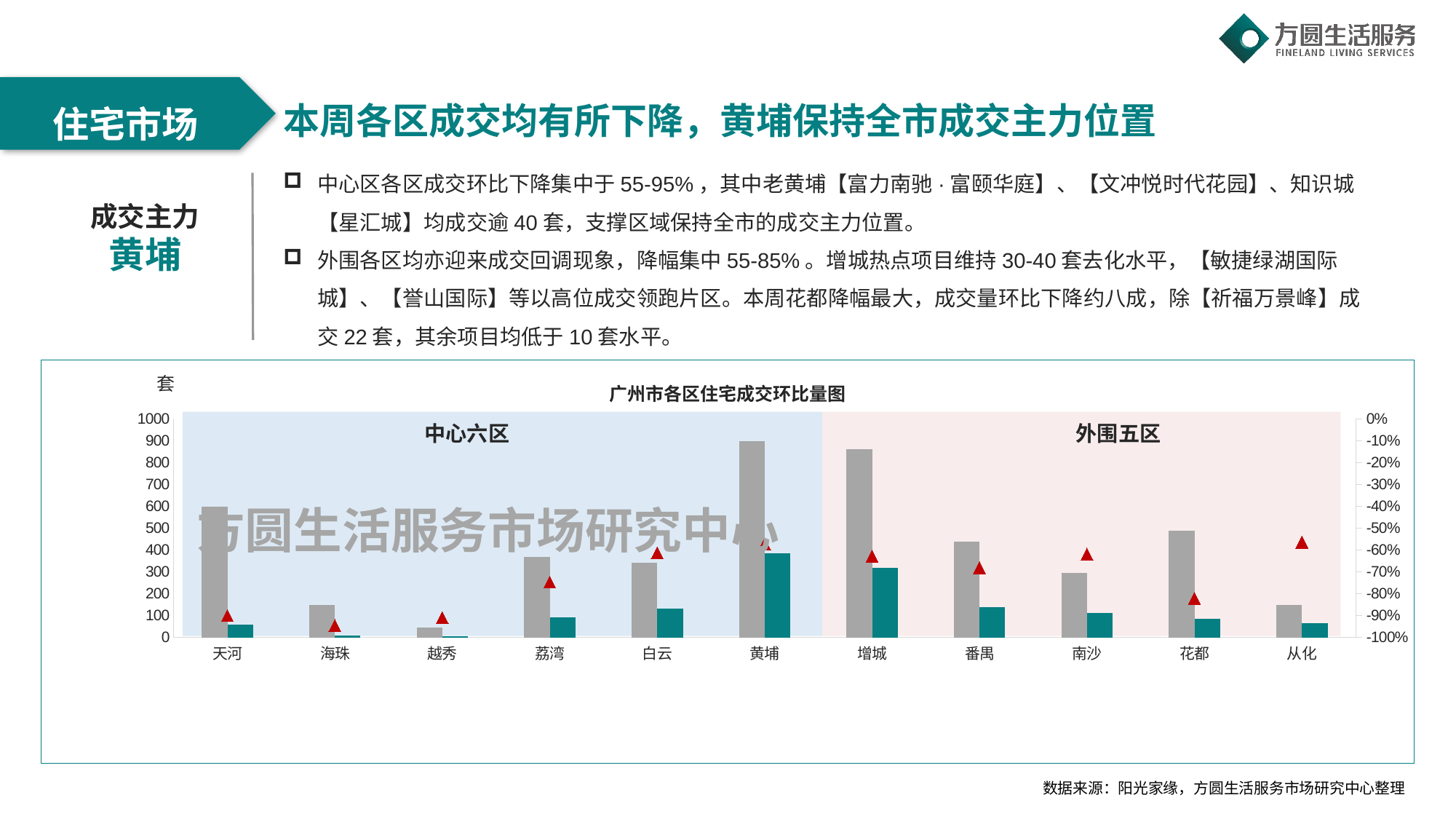

本周各区成交均有所下降，黄埔保持全市成交主力位置
住宅市场
中心区各区成交环比下降集中于55-95%，其中老黄埔【富力南驰·富颐华庭】、【文冲悦时代花园】、知识城【星汇城】均成交逾40套，支撑区域保持全市的成交主力位置。
外围各区均亦迎来成交回调现象，降幅集中55-85%。增城热点项目维持30-40套去化水平，【敏捷绿湖国际城】、【誉山国际】等以高位成交领跑片区。本周花都降幅最大，成交量环比下降约八成，除【祈福万景峰】成交22套，其余项目均低于10套水平。
成交主力
黄埔

### Chart: 广州市各区住宅成交环比量图

| Category | 上周成交套数 | 本周成交套数 | 环比 |
|---|---|---|---|
| 天河 | 597.0 | 60.0 | -0.899497487437186 |
| 海珠 | 147.0 | 8.0 | -0.945578231292517 |
| 越秀 | 44.0 | 4.0 | -0.909090909090909 |
| 荔湾 | 367.0 | 93.0 | -0.746594005449591 |
| 白云 | 341.0 | 132.0 | -0.612903225806452 |
| 黄埔 | 899.0 | 385.0 | -0.57174638487208 |
| 增城 | 862.0 | 320.0 | -0.62877030162413 |
| 番禺 | 439.0 | 140.0 | -0.681093394077449 |
| 南沙 | 294.0 | 112.0 | -0.619047619047619 |
| 花都 | 488.0 | 87.0 | -0.82172131147541 |
| 从化 | 149.0 | 65.0 | -0.563758389261745 |
套
外围五区
中心六区

方圆生活服务市场研究中心
数据来源：阳光家缘，方圆生活服务市场研究中心整理